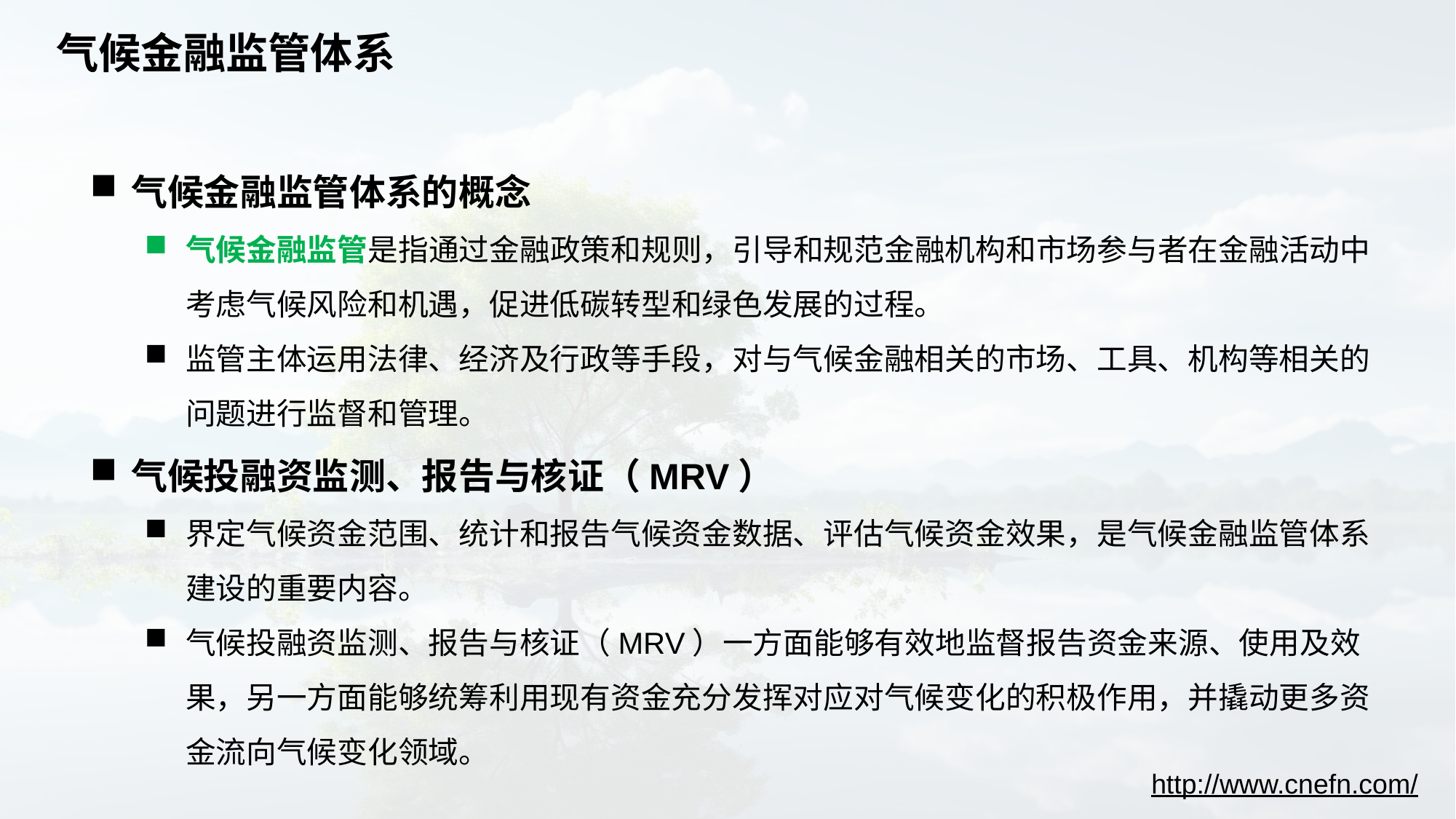

# 气候金融监管体系
气候金融监管体系的概念
气候金融监管是指通过金融政策和规则，引导和规范金融机构和市场参与者在金融活动中考虑气候风险和机遇，促进低碳转型和绿色发展的过程。
监管主体运用法律、经济及行政等手段，对与气候金融相关的市场、工具、机构等相关的问题进行监督和管理。
气候投融资监测、报告与核证（MRV）
界定气候资金范围、统计和报告气候资金数据、评估气候资金效果，是气候金融监管体系建设的重要内容。
气候投融资监测、报告与核证（MRV）一方面能够有效地监督报告资金来源、使用及效果，另一方面能够统筹利用现有资金充分发挥对应对气候变化的积极作用，并撬动更多资金流向气候变化领域。